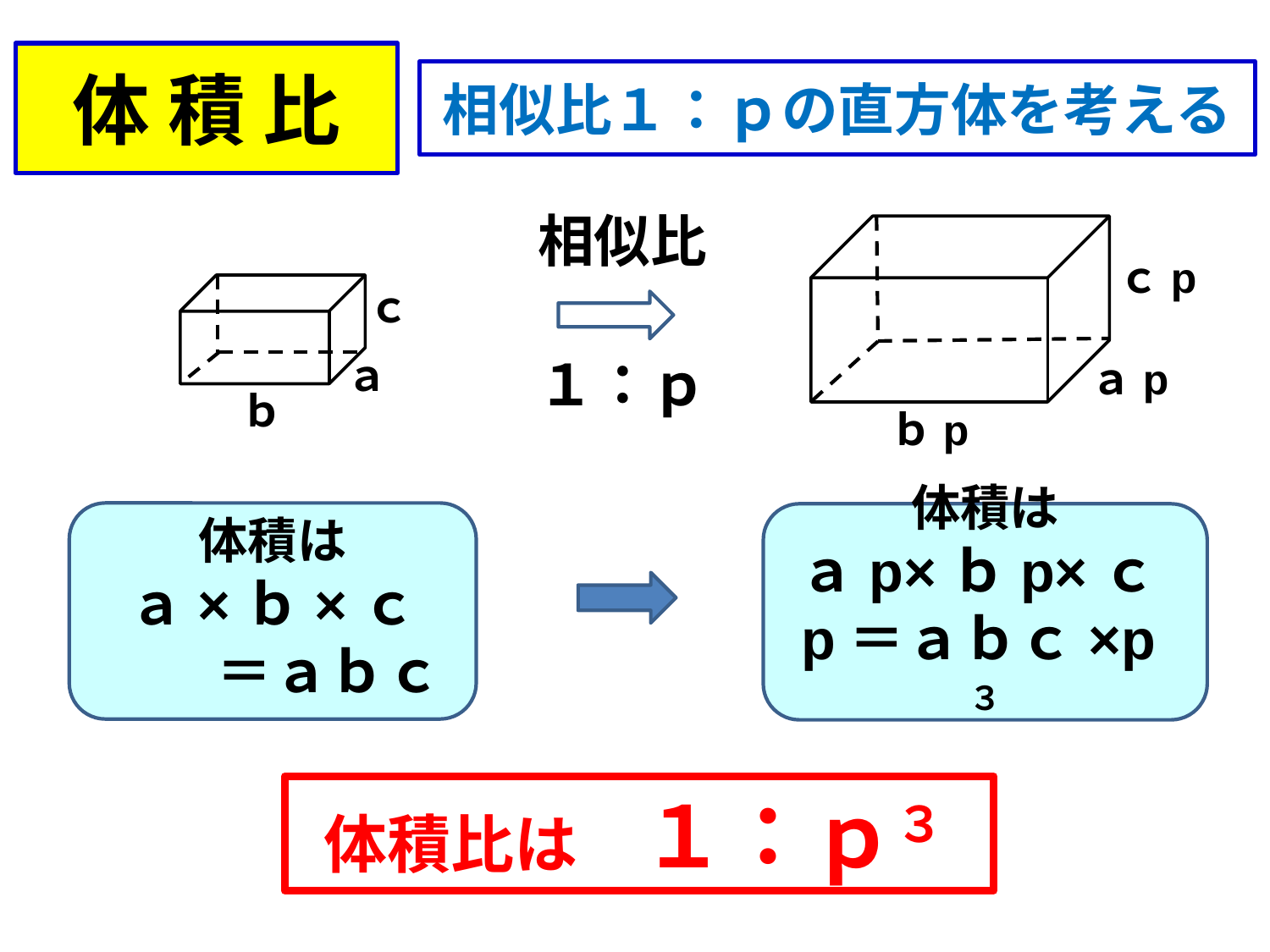

体 積 比
相似比１：ｐの直方体を考える
 相似比

ｃp
ａp
ｂp
ｃ

ａ
ｂ

 １：ｐ

体積は
ａ×ｂ×ｃ
　　＝ａｂｃ

体積は
ａp×ｂp×ｃp＝ａｂｃ×p３

 体積比は　１：ｐ３